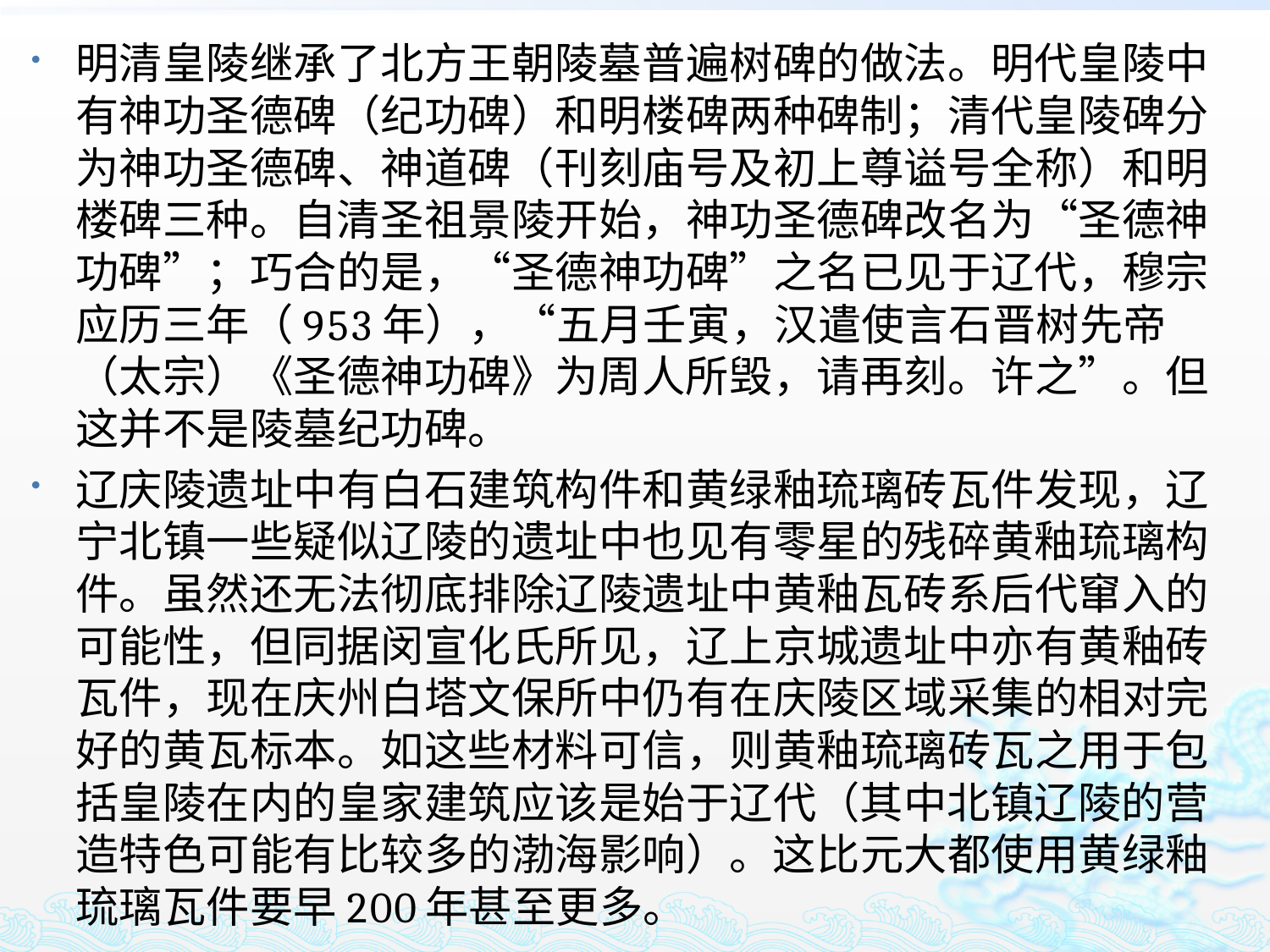

明清皇陵继承了北方王朝陵墓普遍树碑的做法。明代皇陵中有神功圣德碑（纪功碑）和明楼碑两种碑制；清代皇陵碑分为神功圣德碑、神道碑（刊刻庙号及初上尊谥号全称）和明楼碑三种。自清圣祖景陵开始，神功圣德碑改名为“圣德神功碑”；巧合的是，“圣德神功碑”之名已见于辽代，穆宗应历三年（953年），“五月壬寅，汉遣使言石晋树先帝（太宗）《圣德神功碑》为周人所毁，请再刻。许之”。但这并不是陵墓纪功碑。
辽庆陵遗址中有白石建筑构件和黄绿釉琉璃砖瓦件发现，辽宁北镇一些疑似辽陵的遗址中也见有零星的残碎黄釉琉璃构件。虽然还无法彻底排除辽陵遗址中黄釉瓦砖系后代窜入的可能性，但同据闵宣化氏所见，辽上京城遗址中亦有黄釉砖瓦件，现在庆州白塔文保所中仍有在庆陵区域采集的相对完好的黄瓦标本。如这些材料可信，则黄釉琉璃砖瓦之用于包括皇陵在内的皇家建筑应该是始于辽代（其中北镇辽陵的营造特色可能有比较多的渤海影响）。这比元大都使用黄绿釉琉璃瓦件要早200年甚至更多。